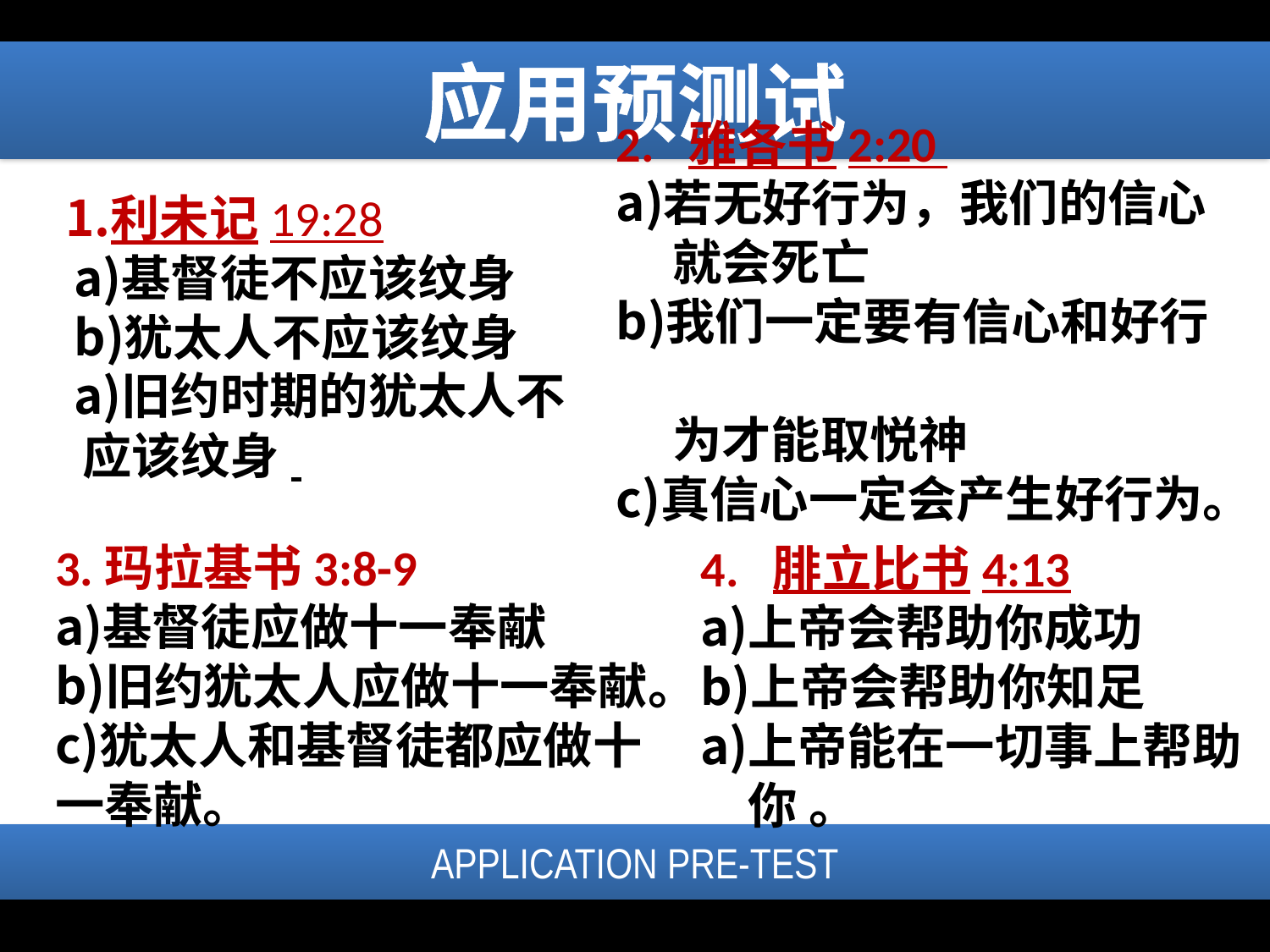

应用预测试
2.  雅各书2:20
若无好行为，我们的信心
    就会死亡
我们一定要有信心和好行
    为才能取悦神
真信心一定会产生好行为。

利未记19:28
基督徒不应该纹身
犹太人不应该纹身
旧约时期的犹太人不应该纹身
3.玛拉基书3:8-9
基督徒应做十一奉献
旧约犹太人应做十一奉献。
犹太人和基督徒都应做十一奉献。
4.  腓立比书4:13
上帝会帮助你成功
上帝会帮助你知足
上帝能在一切事上帮助你 。
APPLICATION PRE-TEST